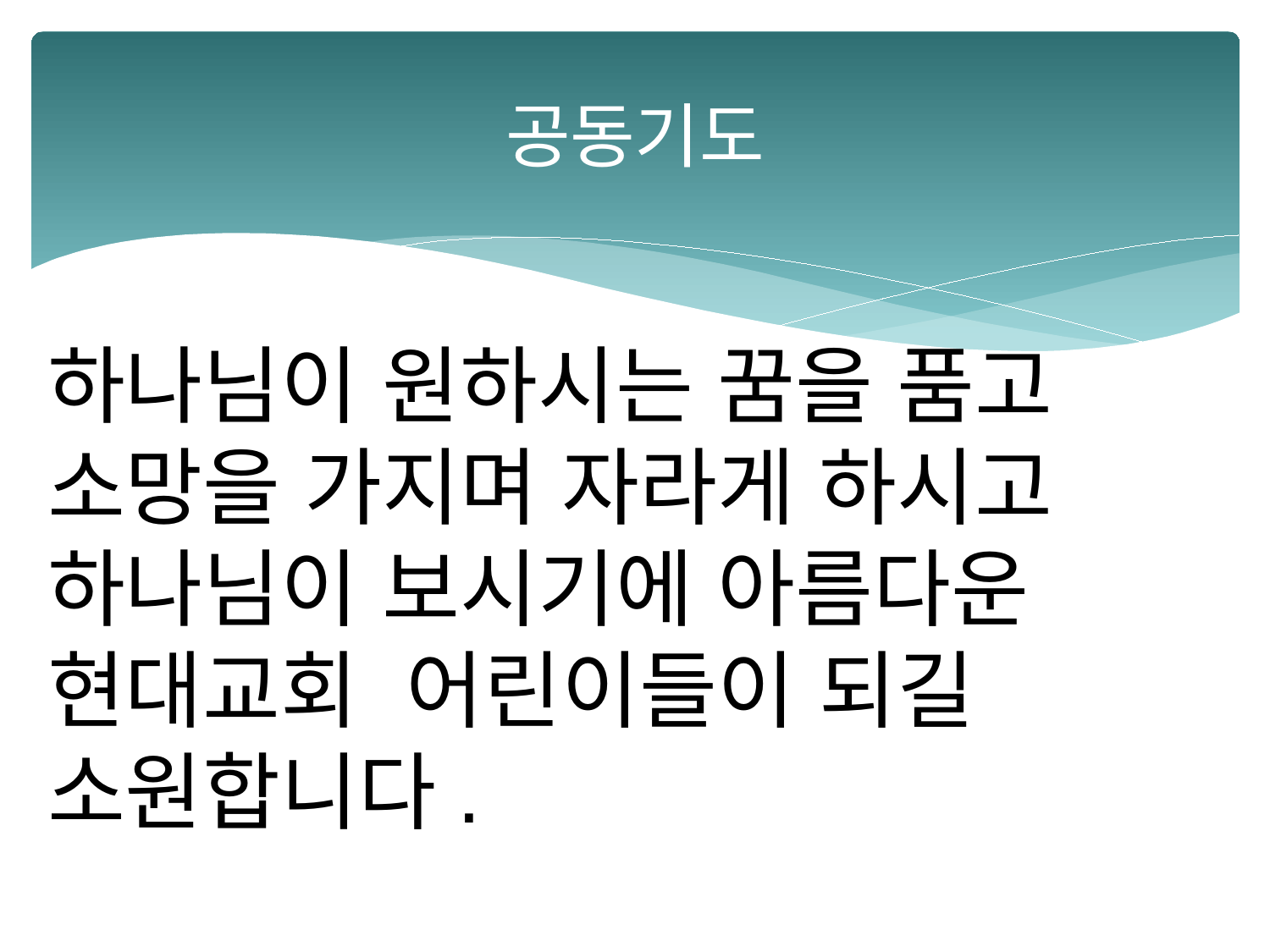

# 공동기도

하나님이 원하시는 꿈을 품고
소망을 가지며 자라게 하시고
하나님이 보시기에 아름다운 현대교회  어린이들이 되길
소원합니다.